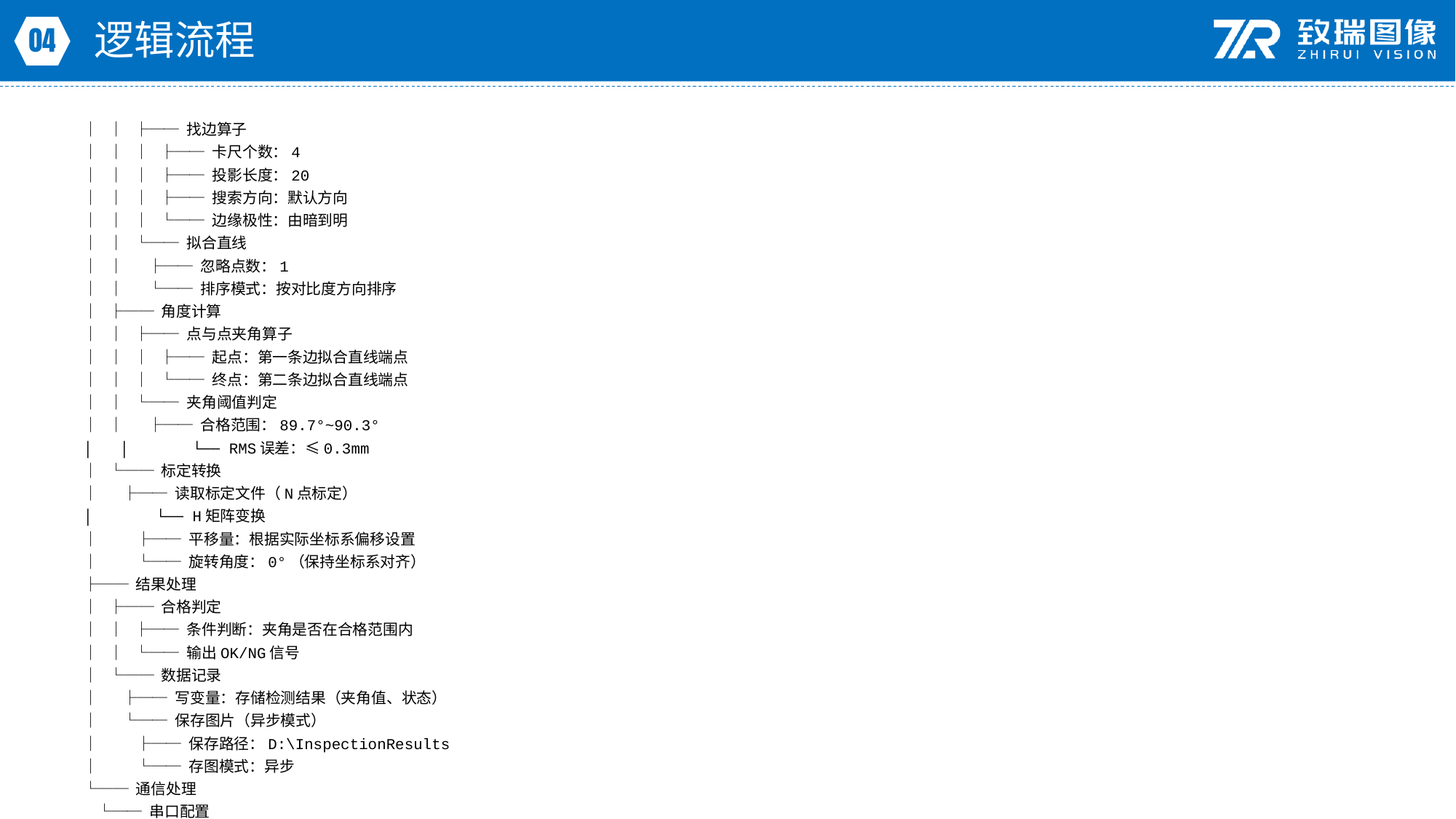

逻辑流程
04

│   │   ├── 找边算子
│   │   │   ├── 卡尺个数：4
│   │   │   ├── 投影长度：20
│   │   │   ├── 搜索方向：默认方向
│   │   │   └── 边缘极性：由暗到明
│   │   └── 拟合直线
│   │       ├── 忽略点数：1
│   │       └── 排序模式：按对比度方向排序
│   ├── 角度计算
│   │   ├── 点与点夹角算子
│   │   │   ├── 起点：第一条边拟合直线端点
│   │   │   └── 终点：第二条边拟合直线端点
│   │   └── 夹角阈值判定
│   │       ├── 合格范围：89.7°~90.3°
│   │       └── RMS误差：≤0.3mm
│   └── 标定转换
│       ├── 读取标定文件（N点标定）
│       └── H矩阵变换
│           ├── 平移量：根据实际坐标系偏移设置
│           └── 旋转角度：0°（保持坐标系对齐）
├── 结果处理
│   ├── 合格判定
│   │   ├── 条件判断：夹角是否在合格范围内
│   │   └── 输出OK/NG信号
│   └── 数据记录
│       ├── 写变量：存储检测结果（夹角值、状态）
│       └── 保存图片（异步模式）
│           ├── 保存路径：D:\InspectionResults
│           └── 存图模式：异步
└── 通信处理
    └── 串口配置
        ├── 波特率：9600
        └── 输出检测结果到PLC